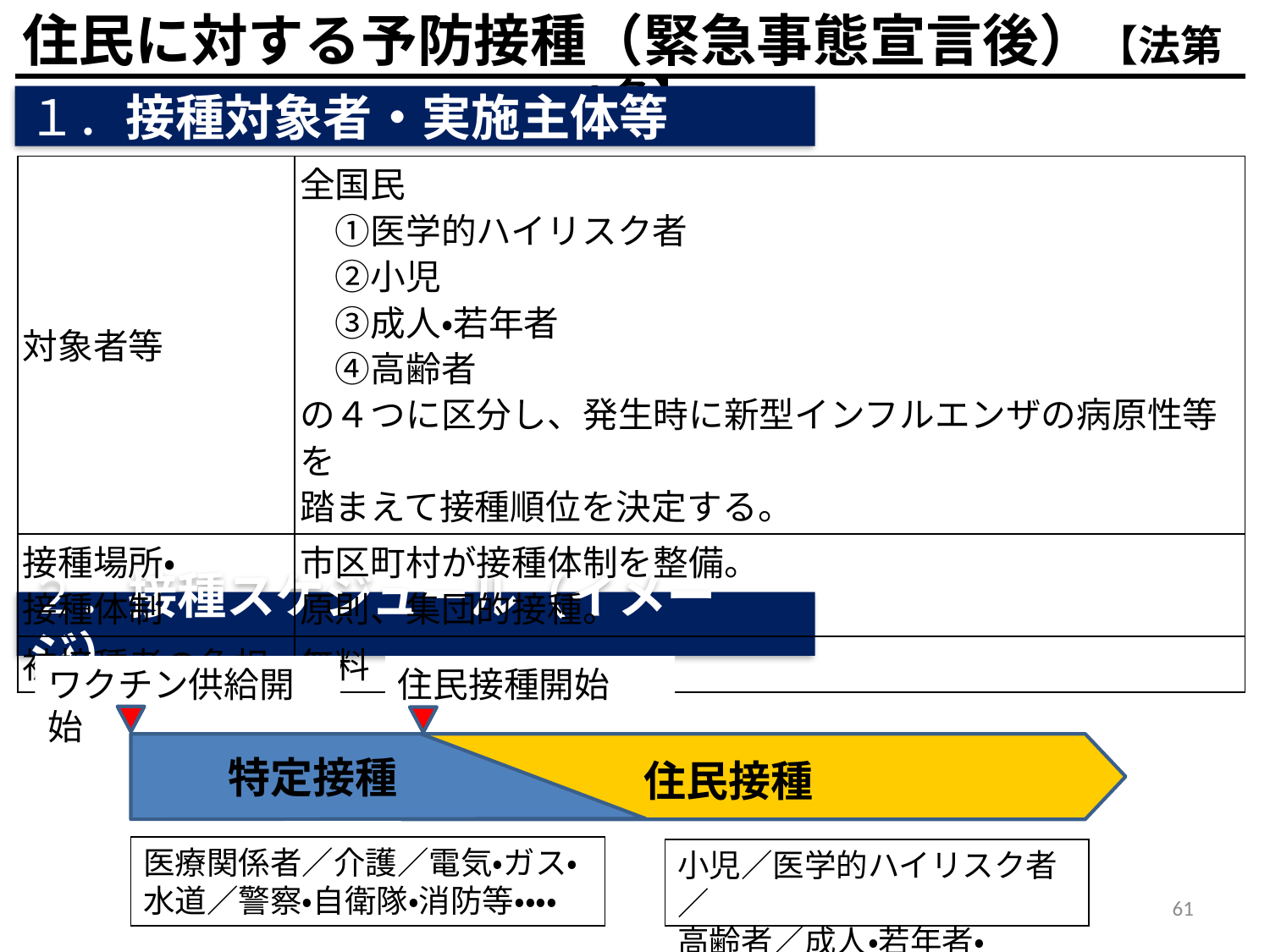

# 住民に対する予防接種（緊急事態宣言後）【法第46条】
１．接種対象者・実施主体等
| 対象者等 | 全国民 　①医学的ハイリスク者 　②小児 　③成人・若年者 　④高齢者 の４つに区分し、発生時に新型インフルエンザの病原性等を 踏まえて接種順位を決定する。 |
| --- | --- |
| 接種場所・ 接種体制 | 市区町村が接種体制を整備。 原則、集団的接種。 |
| 被接種者の負担 | 無料 |
２．接種スケジュール（イメージ）
ワクチン供給開始
住民接種開始

　　特定接種
住民接種
医療関係者／介護／電気・ガス・水道／警察・自衛隊・消防等・・・・
小児／医学的ハイリスク者／
高齢者／成人・若年者・
61